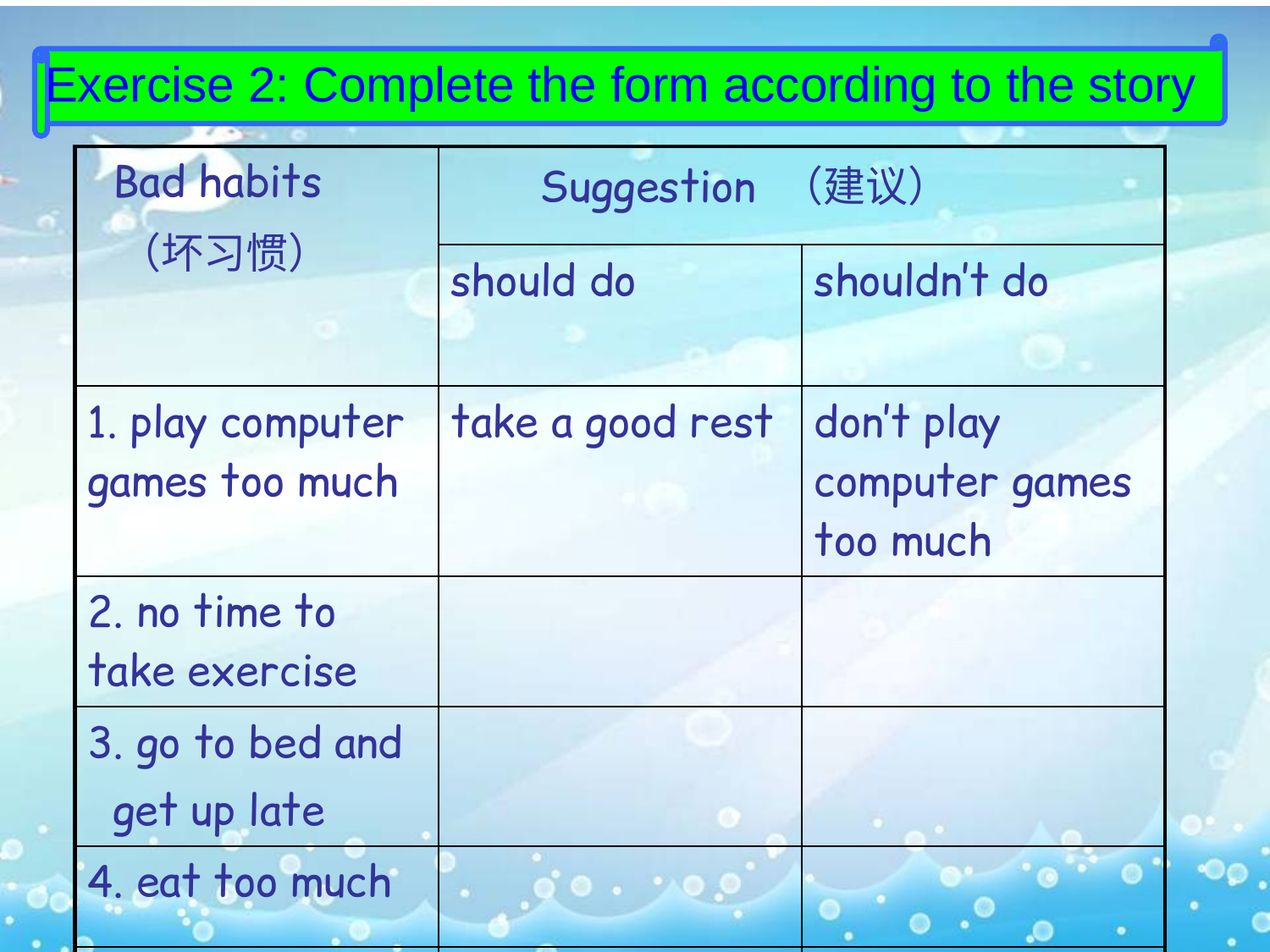

Exercise 2: Complete the form according to the story
| Bad habits （坏习惯） | Suggestion （建议） |  |
| --- | --- | --- |
|  | should do | shouldn’t do |
| 1. play computer games too much | take a good rest | don’t play computer games too much |
| 2. no time to take exercise |  |  |
| 3. go to bed and get up late |  |  |
| 4. eat too much |  |  |
|  |  |  |